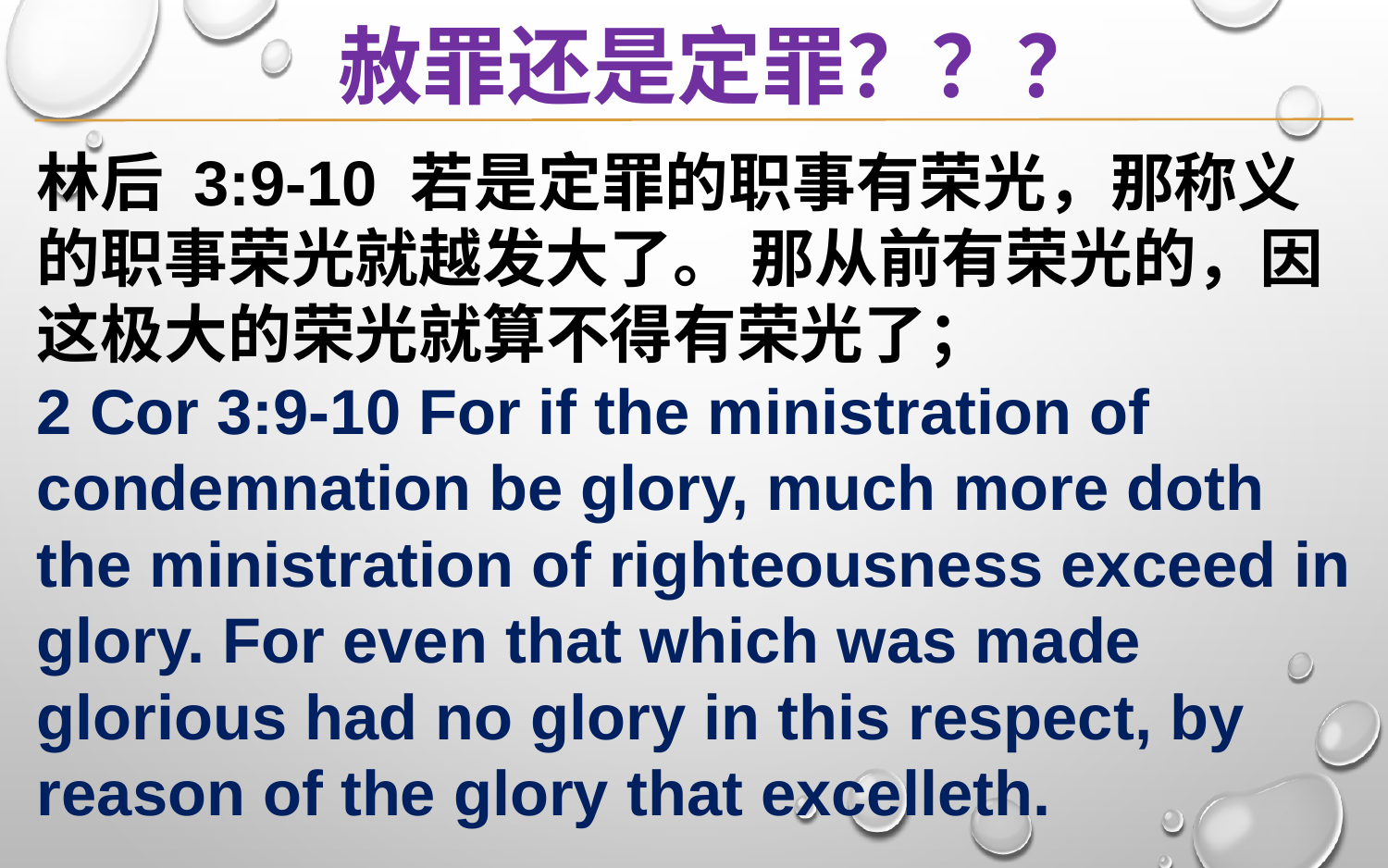

赦罪还是定罪？？？
林后 3:9-10 若是定罪的职事有荣光，那称义的职事荣光就越发大了。 那从前有荣光的，因这极大的荣光就算不得有荣光了；
2 Cor 3:9-10 For if the ministration of condemnation be glory, much more doth the ministration of righteousness exceed in glory. For even that which was made glorious had no glory in this respect, by reason of the glory that excelleth.